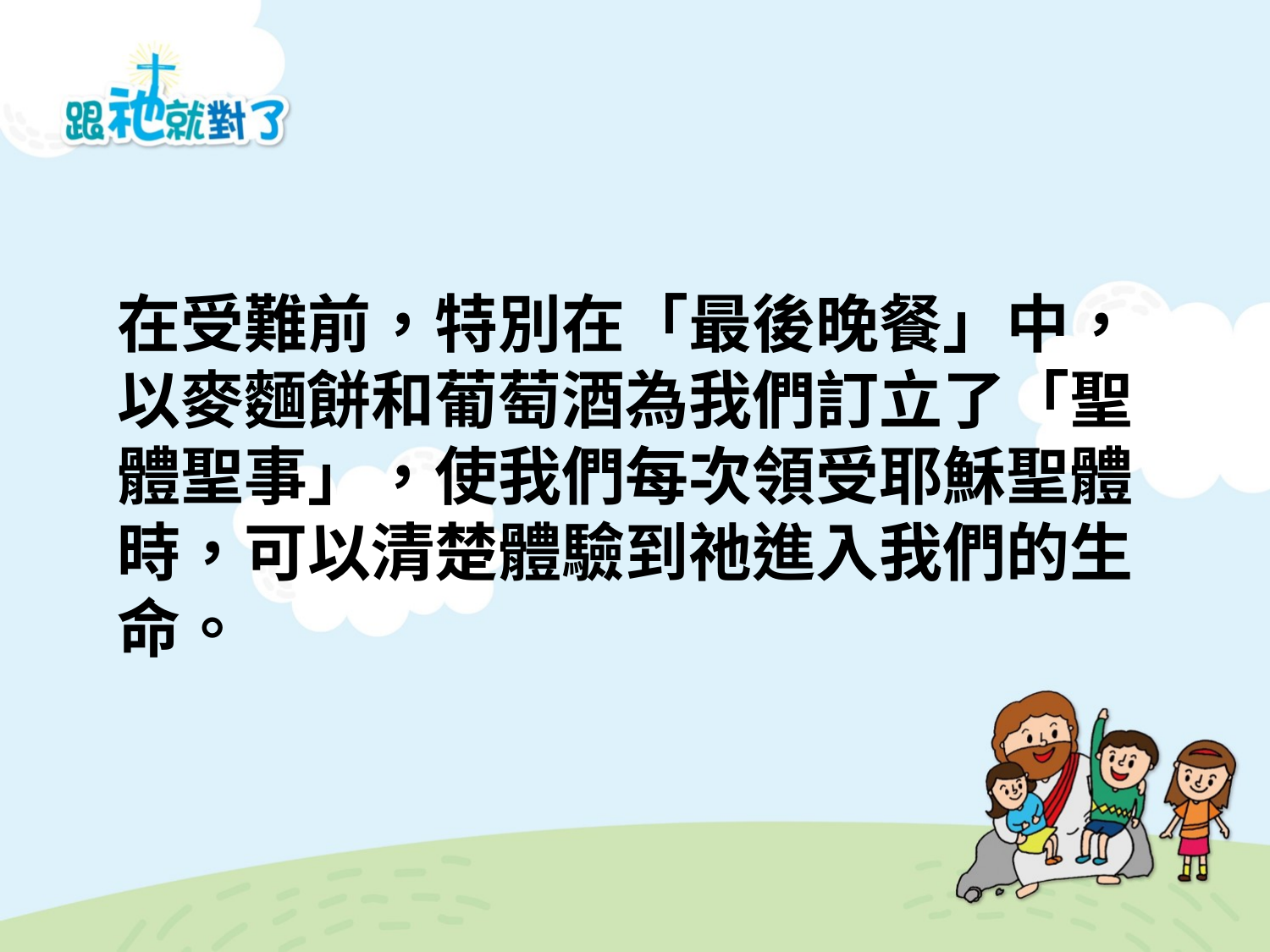

在受難前，特別在「最後晚餐」中，以麥麵餅和葡萄酒為我們訂立了「聖體聖事」，使我們每次領受耶穌聖體時，可以清楚體驗到祂進入我們的生命。